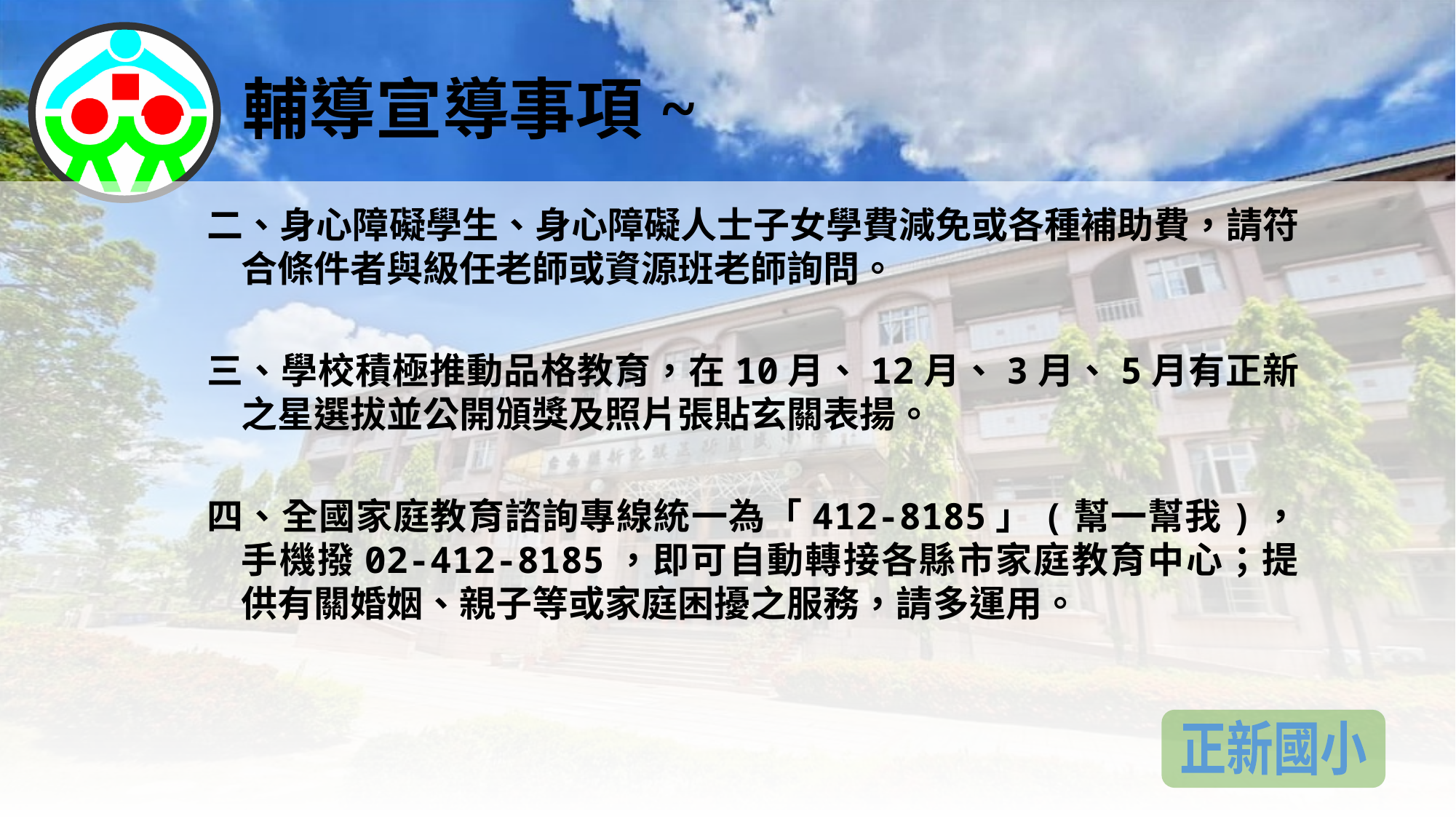

輔導宣導事項~
二、身心障礙學生、身心障礙人士子女學費減免或各種補助費，請符合條件者與級任老師或資源班老師詢問。

三、學校積極推動品格教育，在10月、12月、3月、5月有正新之星選拔並公開頒獎及照片張貼玄關表揚。

四、全國家庭教育諮詢專線統一為「412-8185」(幫一幫我)，手機撥02-412-8185，即可自動轉接各縣市家庭教育中心；提供有關婚姻、親子等或家庭困擾之服務，請多運用。